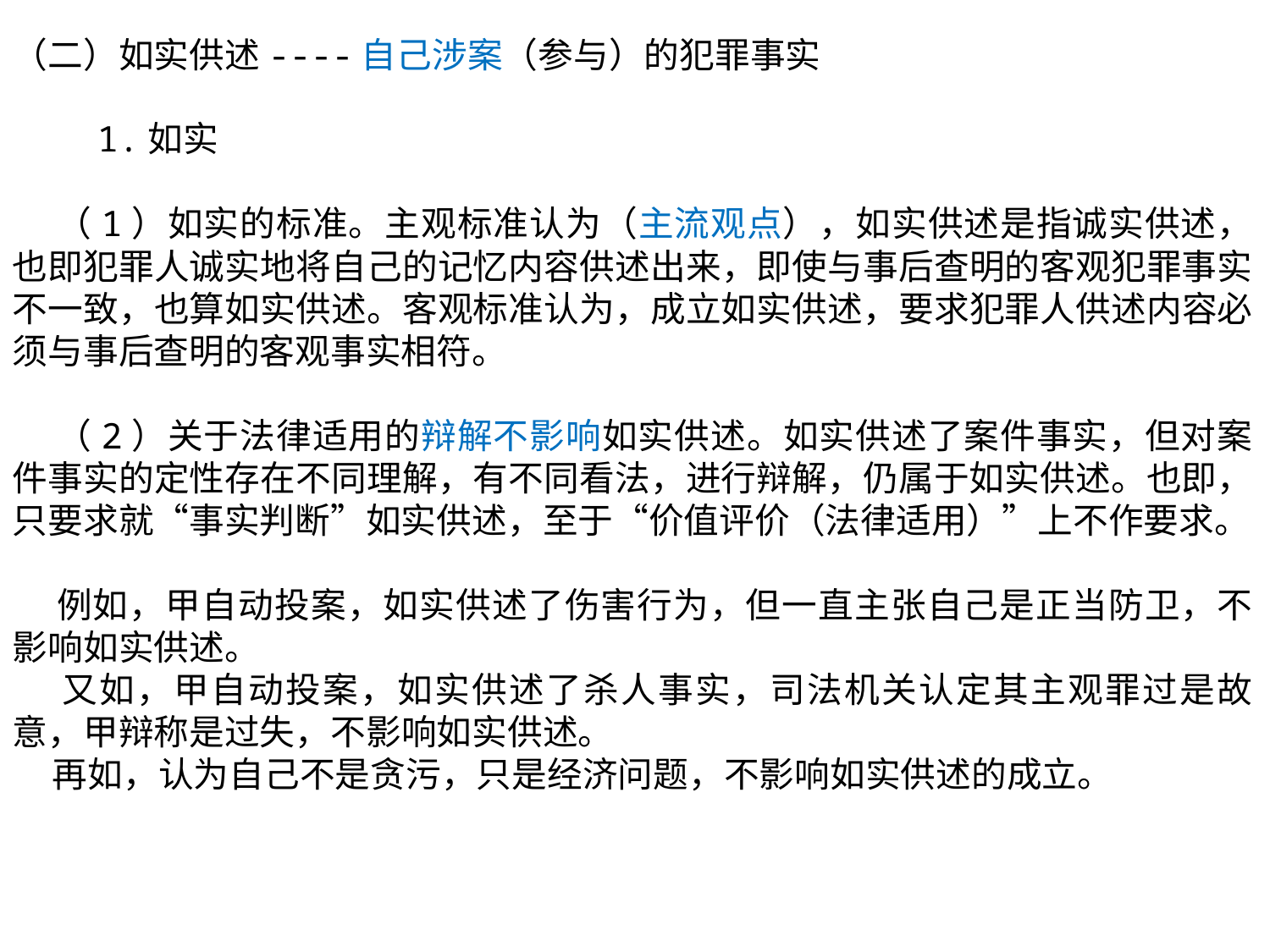

（二）如实供述----自己涉案（参与）的犯罪事实

    1.如实

    （1）如实的标准。主观标准认为（主流观点），如实供述是指诚实供述，也即犯罪人诚实地将自己的记忆内容供述出来，即使与事后查明的客观犯罪事实不一致，也算如实供述。客观标准认为，成立如实供述，要求犯罪人供述内容必须与事后查明的客观事实相符。

    （2）关于法律适用的辩解不影响如实供述。如实供述了案件事实，但对案件事实的定性存在不同理解，有不同看法，进行辩解，仍属于如实供述。也即，只要求就“事实判断”如实供述，至于“价值评价（法律适用）”上不作要求。

    例如，甲自动投案，如实供述了伤害行为，但一直主张自己是正当防卫，不影响如实供述。
    又如，甲自动投案，如实供述了杀人事实，司法机关认定其主观罪过是故意，甲辩称是过失，不影响如实供述。
    再如，认为自己不是贪污，只是经济问题，不影响如实供述的成立。